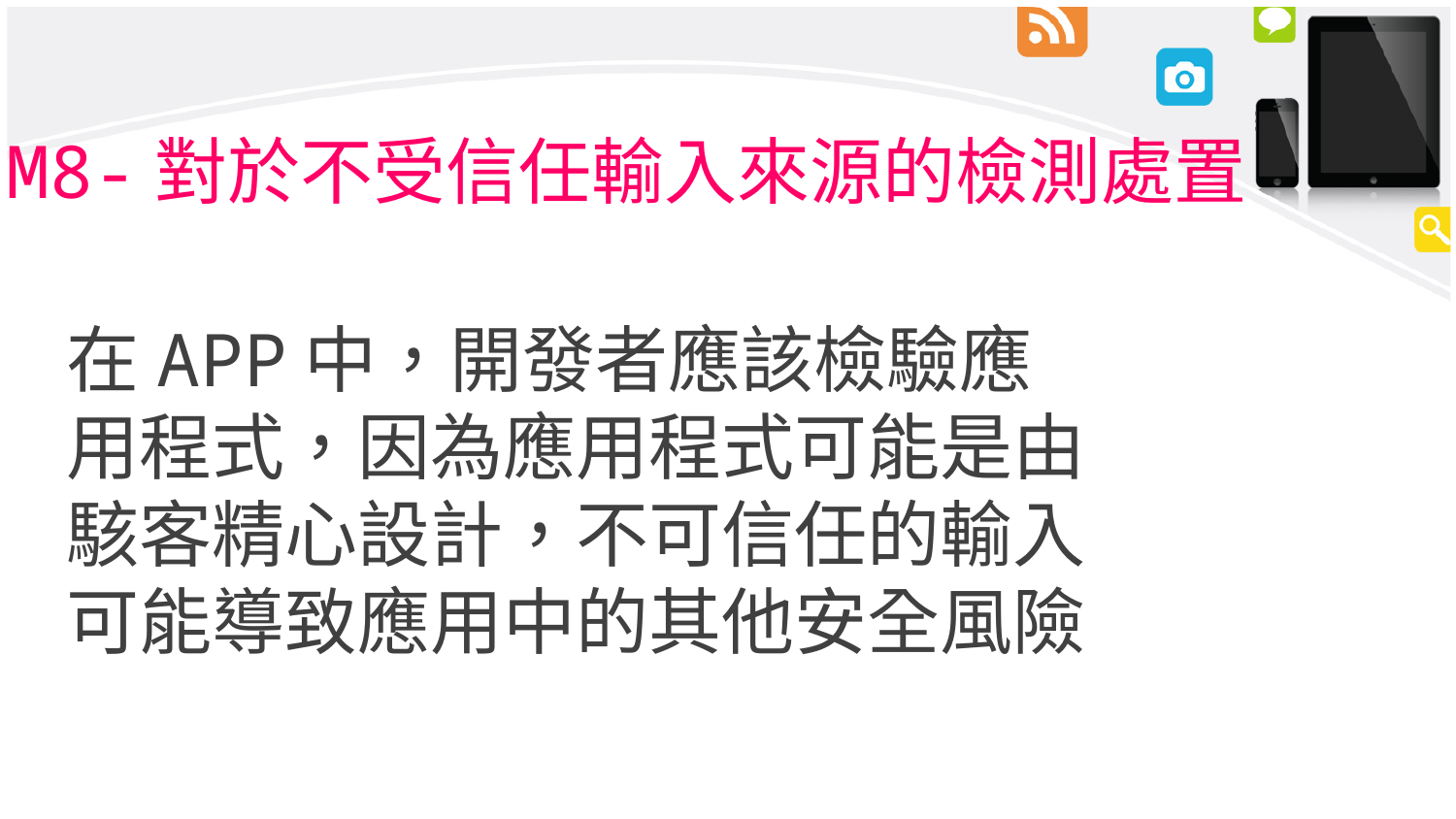

# M8-對於不受信任輸入來源的檢測處置
在APP中，開發者應該檢驗應用程式，因為應用程式可能是由駭客精心設計，不可信任的輸入可能導致應用中的其他安全風險